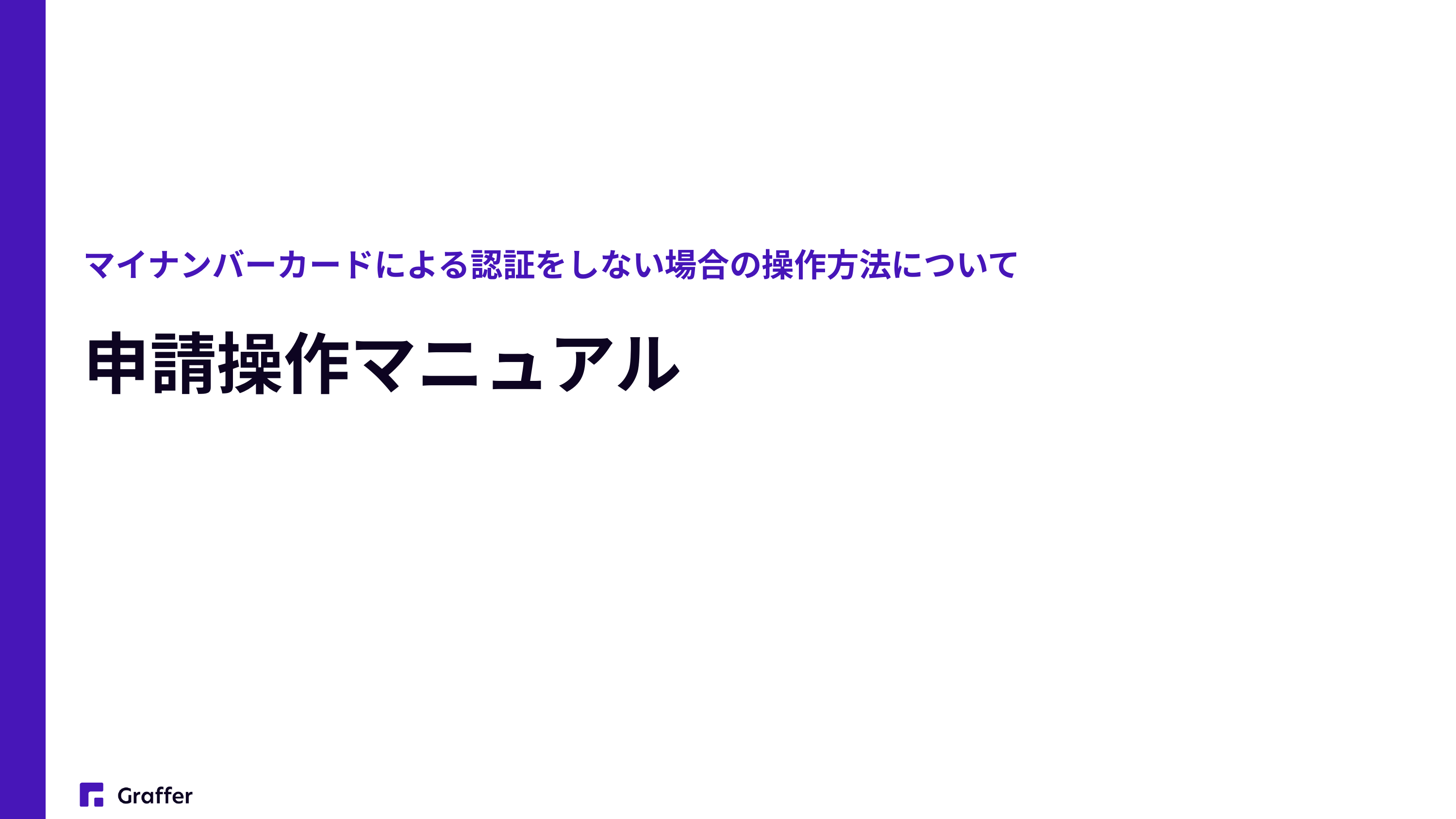

マイナンバーカードによる認証をしない場合の操作方法について
# 申請操作マニュアル